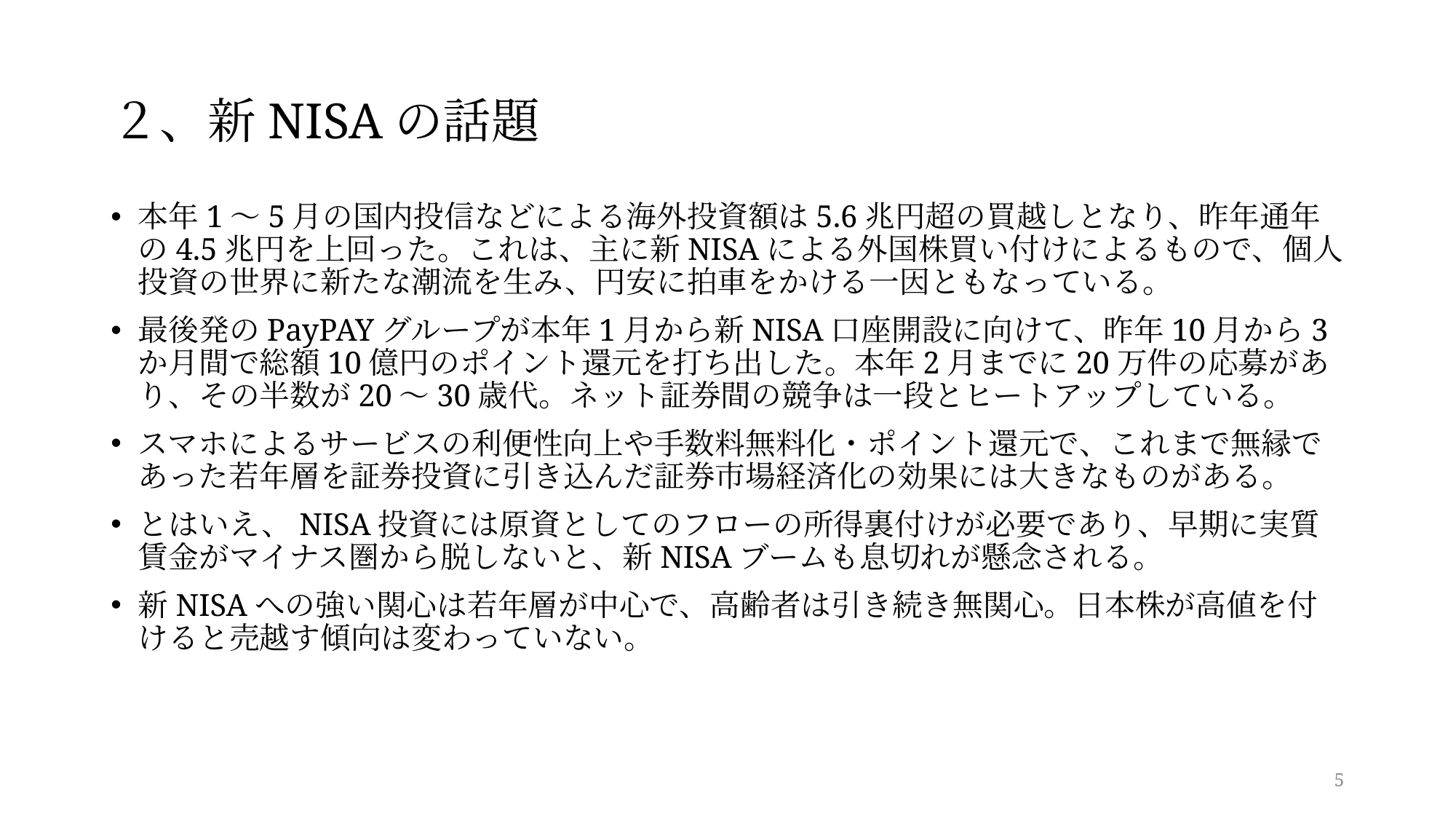

# ２、新NISAの話題
本年1～5月の国内投信などによる海外投資額は5.6兆円超の買越しとなり、昨年通年の4.5兆円を上回った。これは、主に新NISAによる外国株買い付けによるもので、個人投資の世界に新たな潮流を生み、円安に拍車をかける一因ともなっている。
最後発のPayPAYグループが本年1月から新NISA口座開設に向けて、昨年10月から3か月間で総額10億円のポイント還元を打ち出した。本年2月までに20万件の応募があり、その半数が20～30歳代。ネット証券間の競争は一段とヒートアップしている。
スマホによるサービスの利便性向上や手数料無料化・ポイント還元で、これまで無縁であった若年層を証券投資に引き込んだ証券市場経済化の効果には大きなものがある。
とはいえ、NISA投資には原資としてのフローの所得裏付けが必要であり、早期に実質賃金がマイナス圏から脱しないと、新NISAブームも息切れが懸念される。
新NISAへの強い関心は若年層が中心で、高齢者は引き続き無関心。日本株が高値を付けると売越す傾向は変わっていない。

5